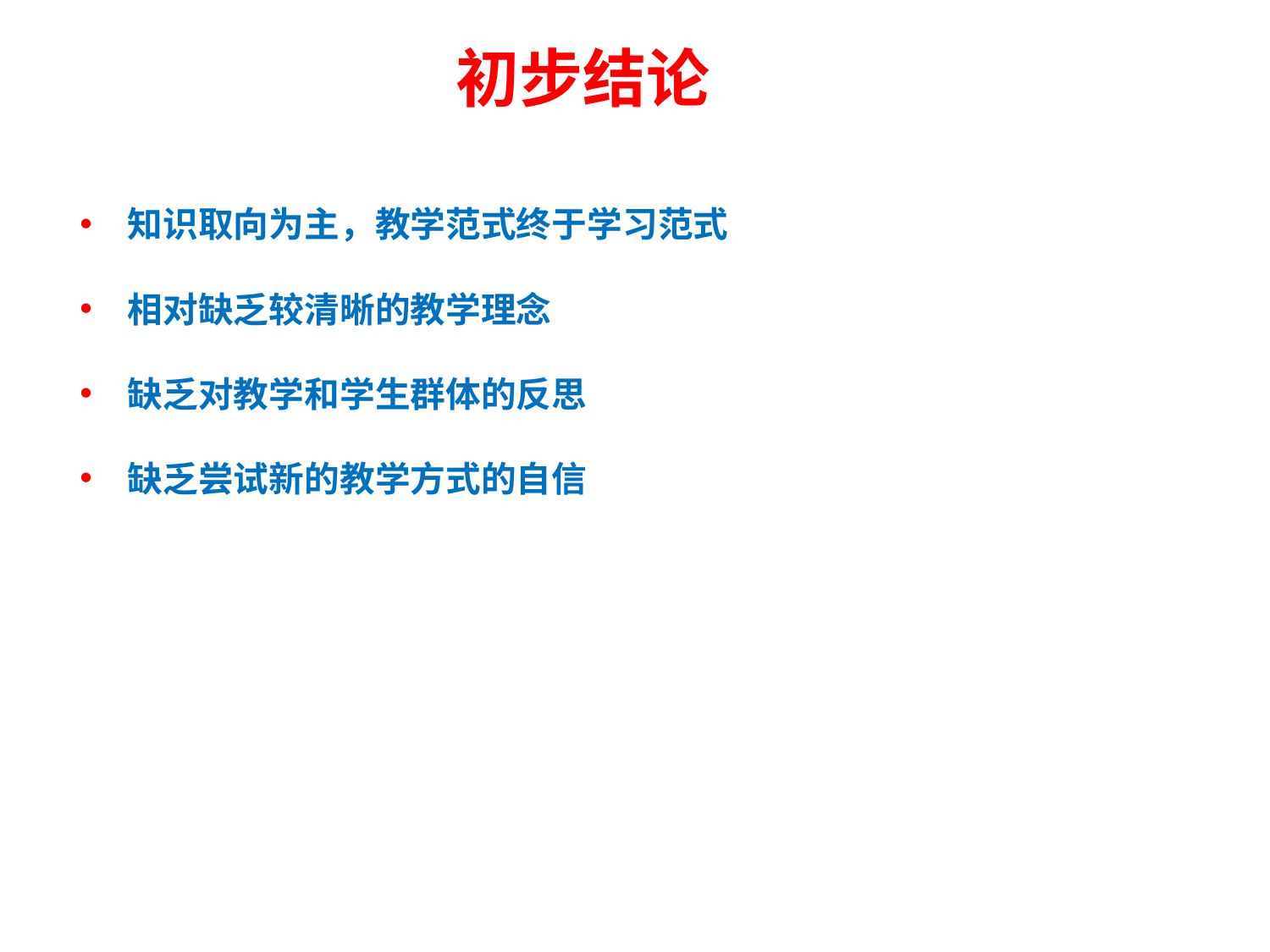

# 初步结论
知识取向为主，教学范式终于学习范式
相对缺乏较清晰的教学理念
缺乏对教学和学生群体的反思
缺乏尝试新的教学方式的自信